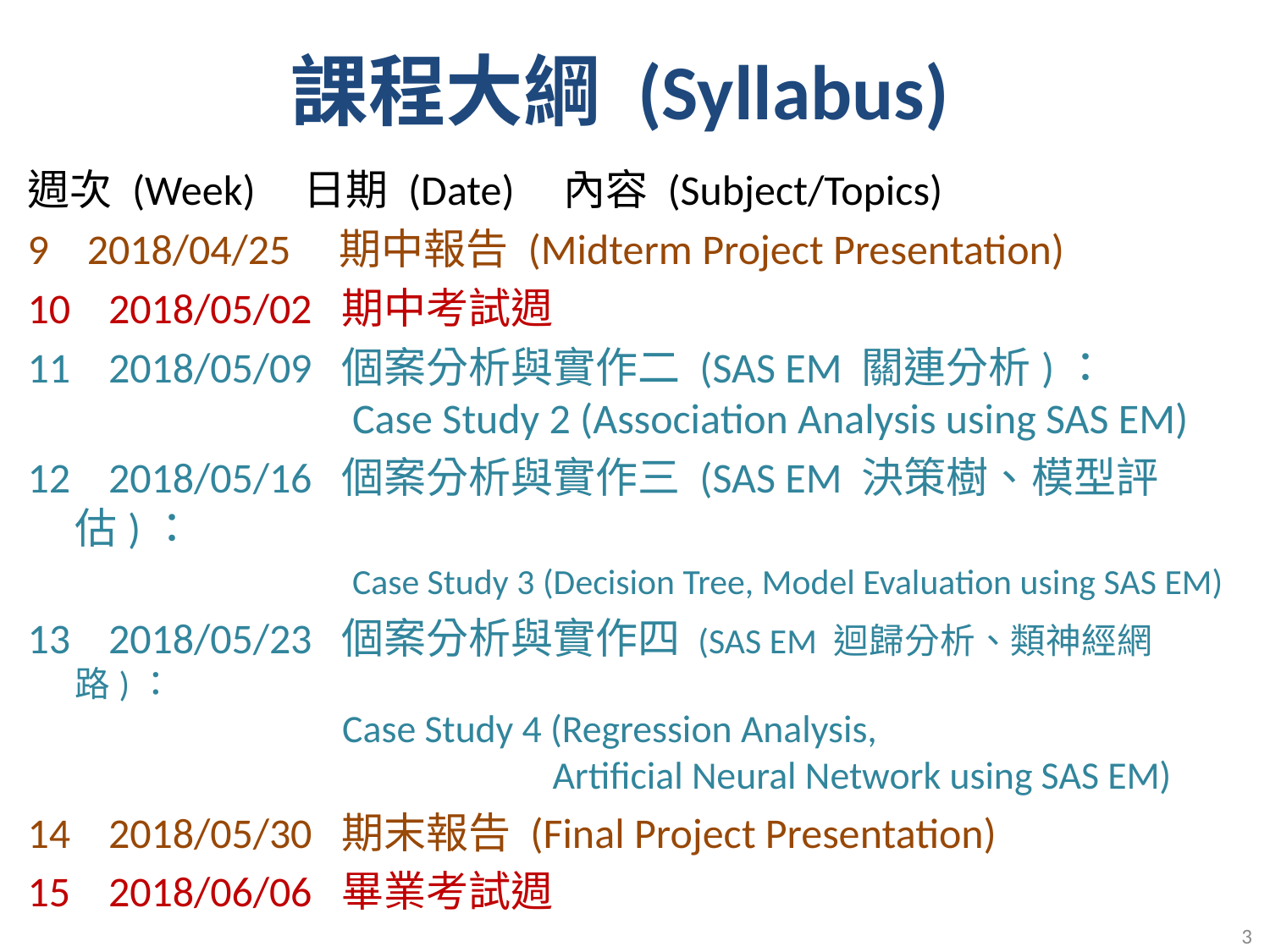

課程大綱 (Syllabus)
週次 (Week)    日期 (Date)    內容 (Subject/Topics)
9    2018/04/25    期中報告 (Midterm Project Presentation)
10    2018/05/02  期中考試週
11    2018/05/09  個案分析與實作二 (SAS EM 關連分析)：
                            Case Study 2 (Association Analysis using SAS EM)
12    2018/05/16  個案分析與實作三 (SAS EM 決策樹、模型評估)：
                            Case Study 3 (Decision Tree, Model Evaluation using SAS EM)
13    2018/05/23  個案分析與實作四 (SAS EM 迴歸分析、類神經網路)：
                                 Case Study 4 (Regression Analysis,
                                                       Artificial Neural Network using SAS EM)
14    2018/05/30  期末報告 (Final Project Presentation)
15    2018/06/06  畢業考試週
3